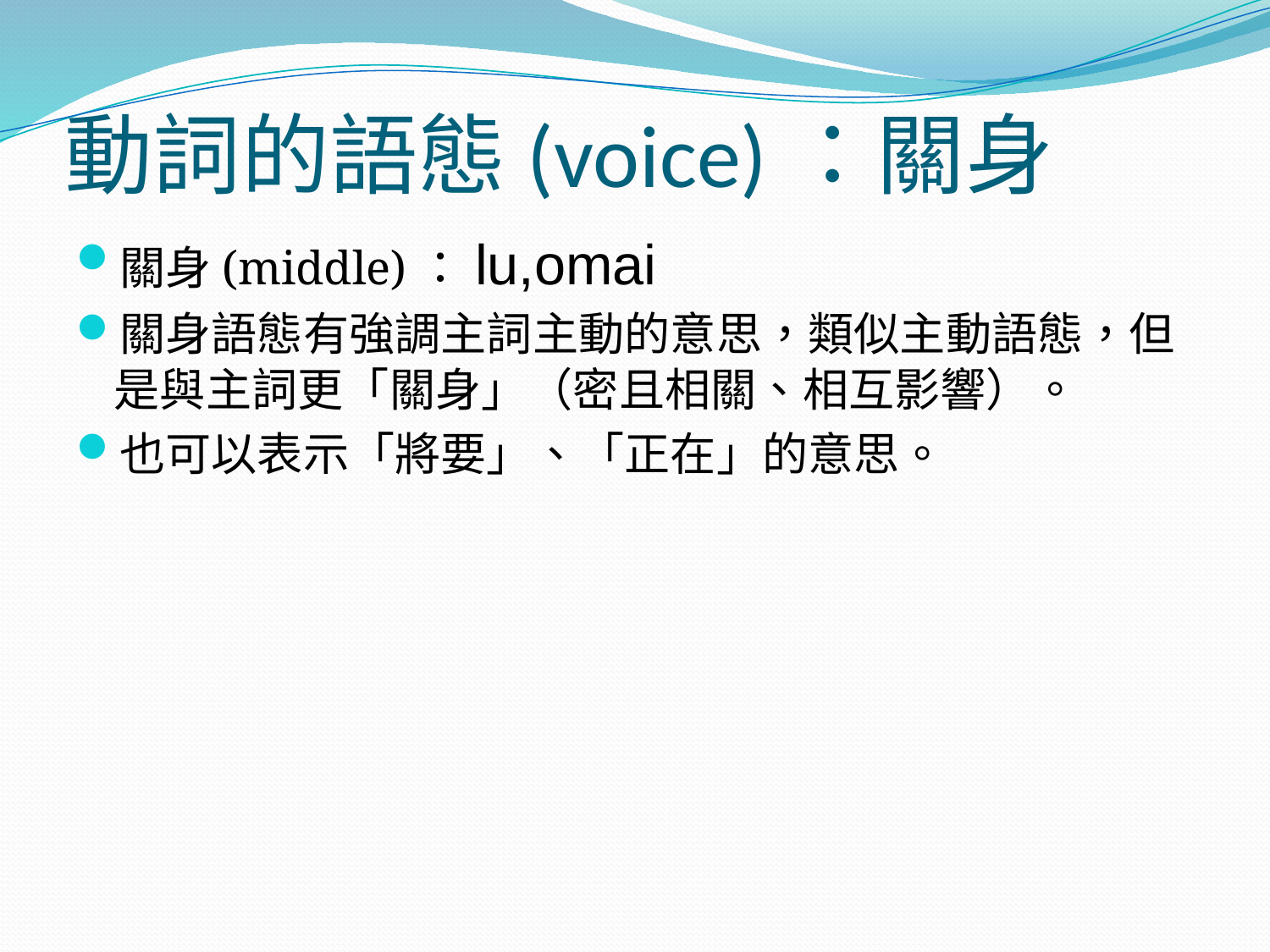

# 動詞的語態(voice)：關身
關身(middle)：lu,omai
關身語態有強調主詞主動的意思，類似主動語態，但是與主詞更「關身」（密且相關、相互影響）。
也可以表示「將要」、「正在」的意思。